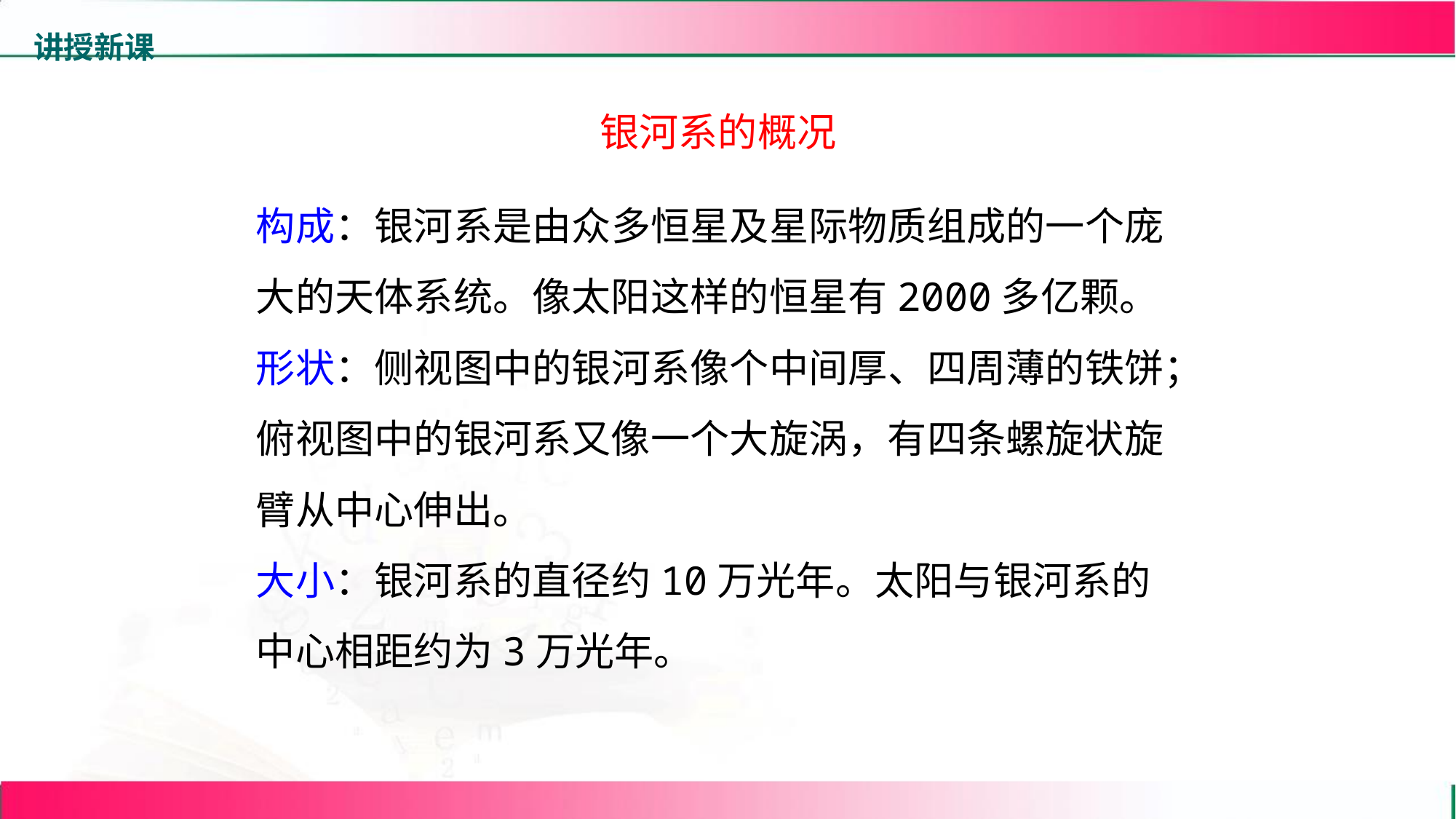

讲授新课
银河系的概况
构成：银河系是由众多恒星及星际物质组成的一个庞大的天体系统。像太阳这样的恒星有2000多亿颗。
形状：侧视图中的银河系像个中间厚、四周薄的铁饼；俯视图中的银河系又像一个大旋涡，有四条螺旋状旋臂从中心伸出。
大小：银河系的直径约10万光年。太阳与银河系的中心相距约为3万光年。